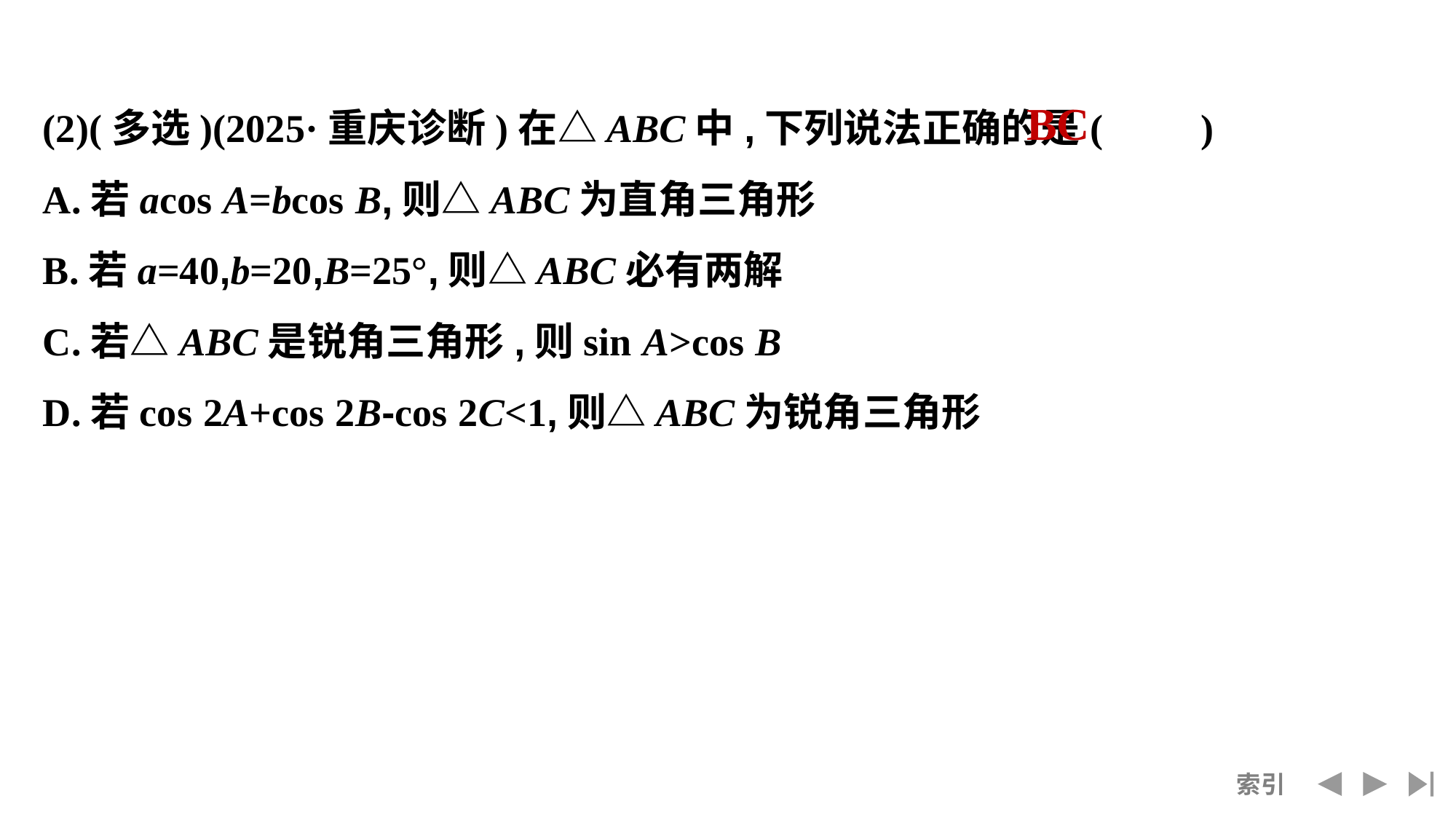

(2)(多选)(2025·重庆诊断)在△ABC中,下列说法正确的是(　　)
A.若acos A=bcos B,则△ABC为直角三角形
B.若a=40,b=20,B=25°,则△ABC必有两解
C.若△ABC是锐角三角形,则sin A>cos B
D.若cos 2A+cos 2B-cos 2C<1,则△ABC为锐角三角形
BC